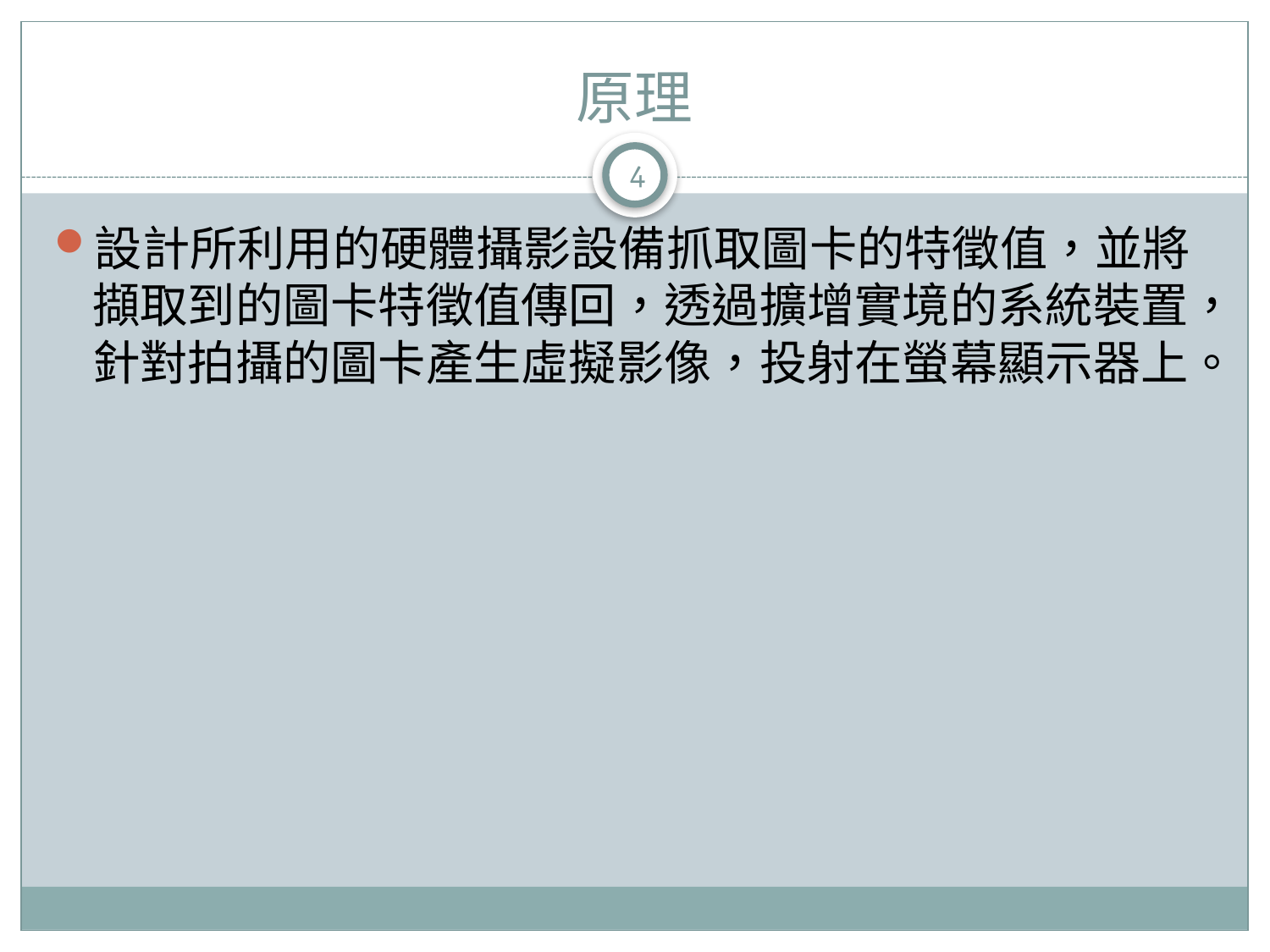

# 原理
4
設計所利用的硬體攝影設備抓取圖卡的特徵值，並將擷取到的圖卡特徵值傳回，透過擴增實境的系統裝置，針對拍攝的圖卡產生虛擬影像，投射在螢幕顯示器上。